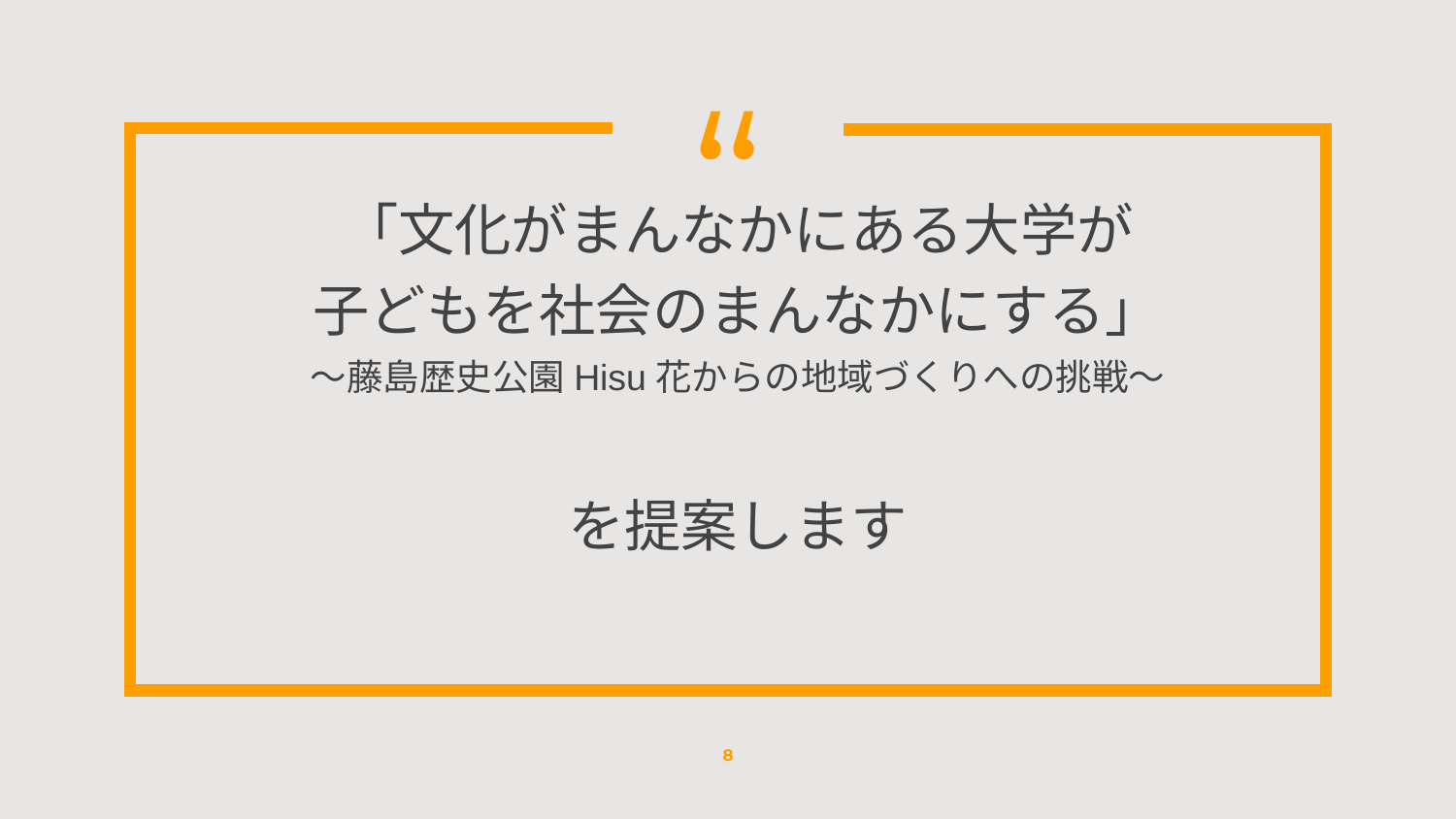

「文化がまんなかにある大学が
子どもを社会のまんなかにする」
～藤島歴史公園Hisu花からの地域づくりへの挑戦～

を提案します
8